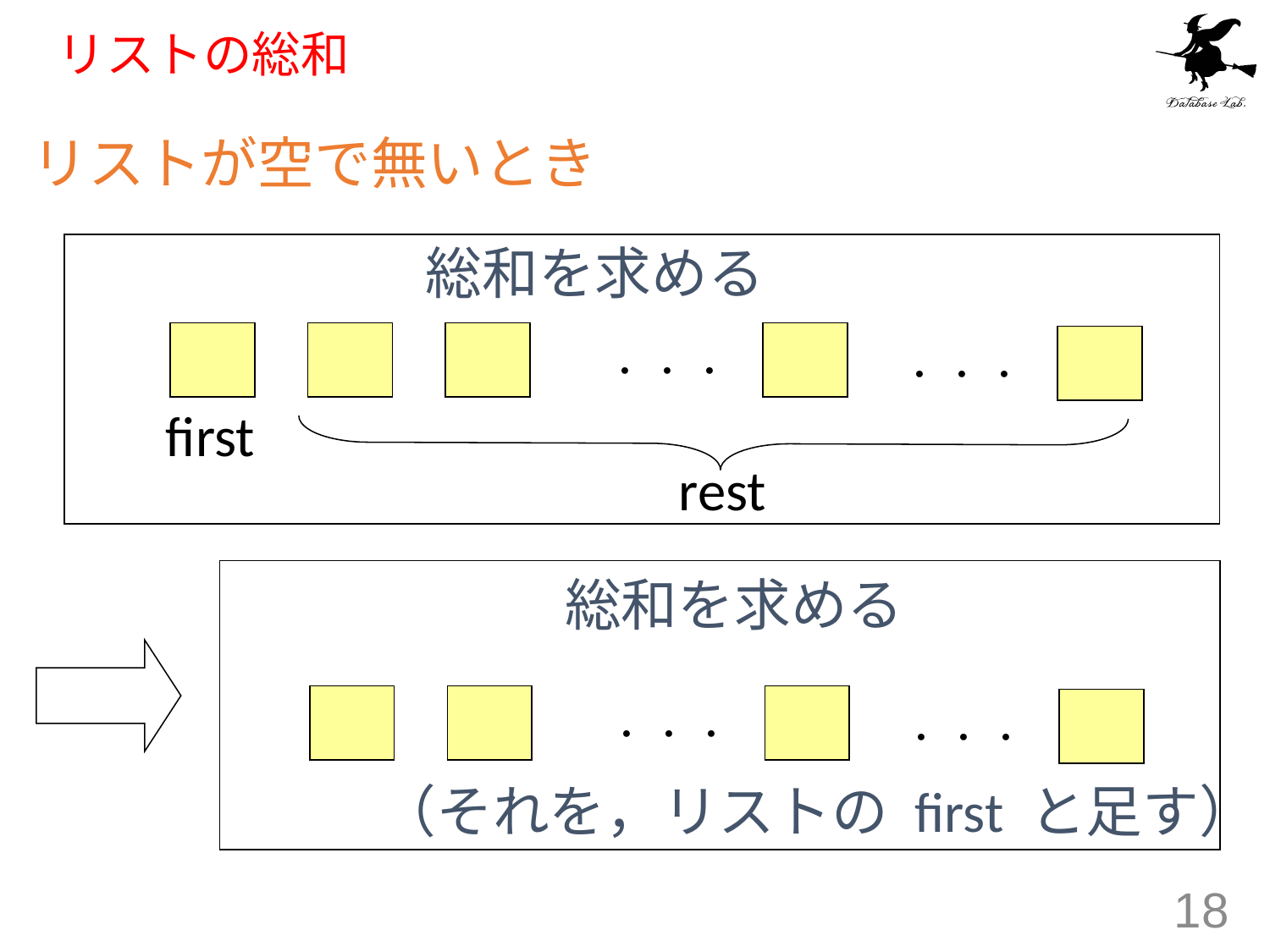

# リストの総和

リストが空で無いとき
総和を求める

．．．

．．．
first
rest

総和を求める

．．．

．．．
（それを，リストの first と足す）
18